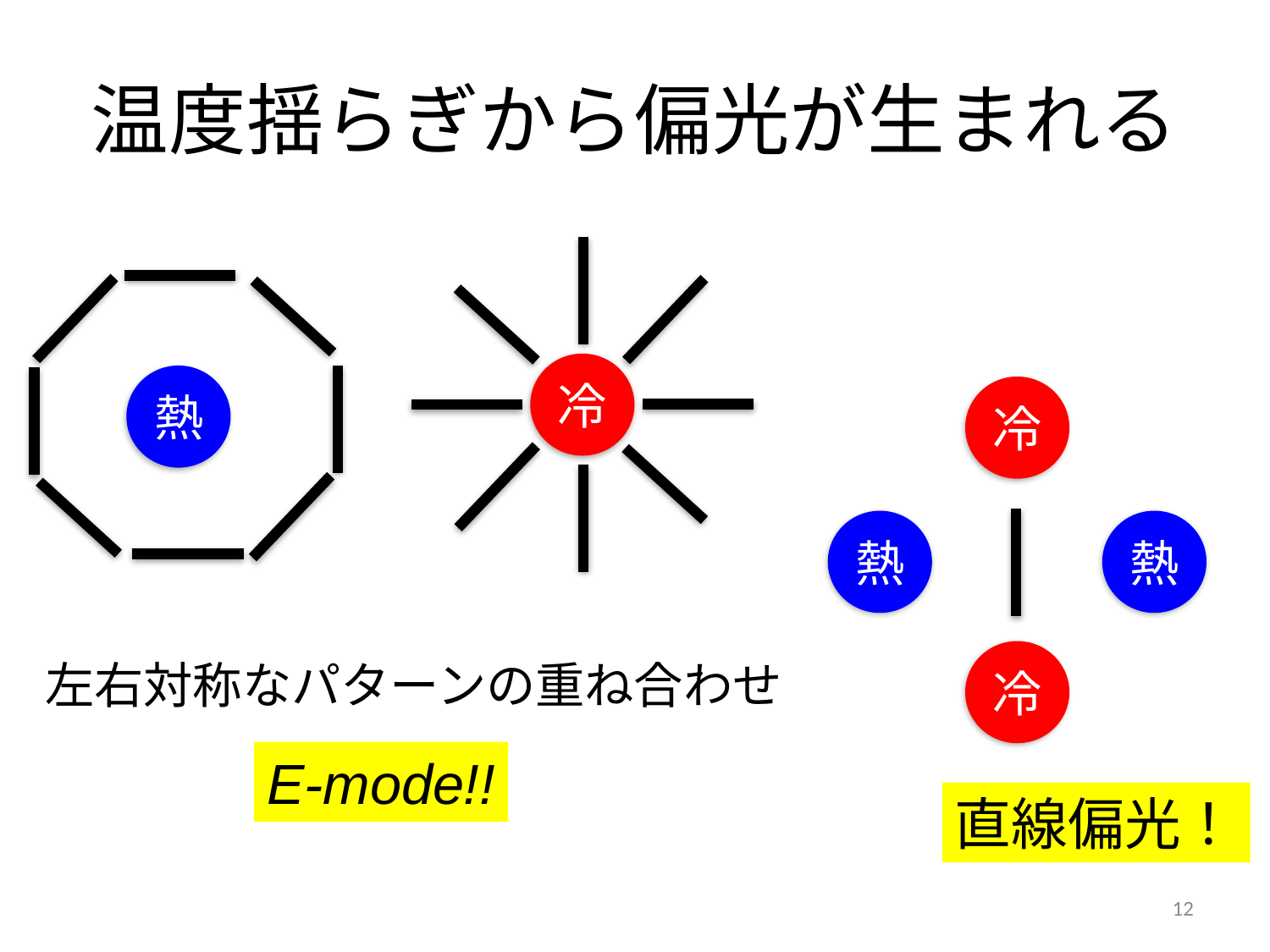

# 温度揺らぎから偏光が生まれる
冷
熱
冷
熱
熱
冷
左右対称なパターンの重ね合わせ
E-mode!!
直線偏光！
12